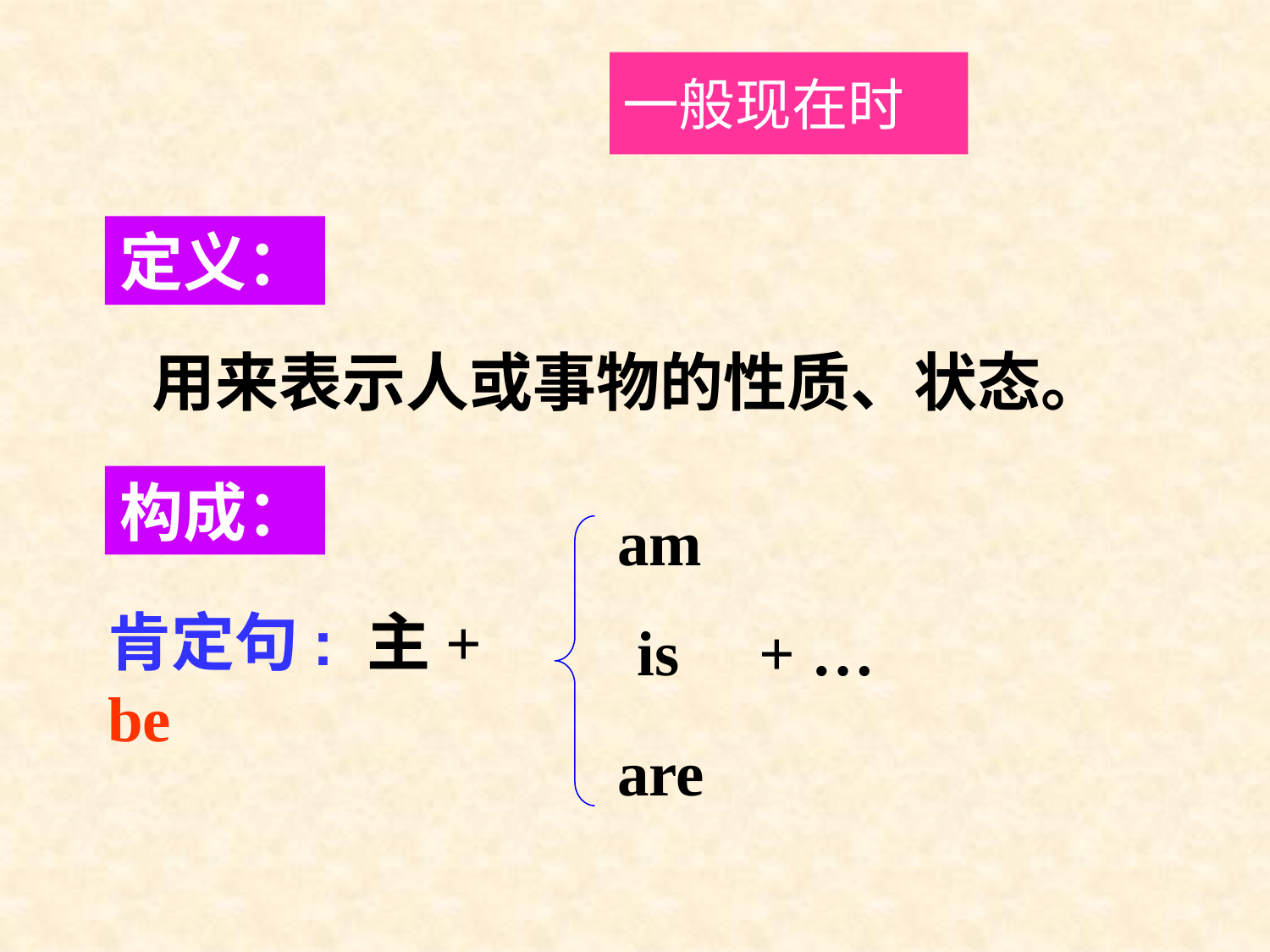

# 一般现在时
定义：
 用来表示人或事物的性质、状态。
构成：
am

肯定句: 主+ be
is     + …
are